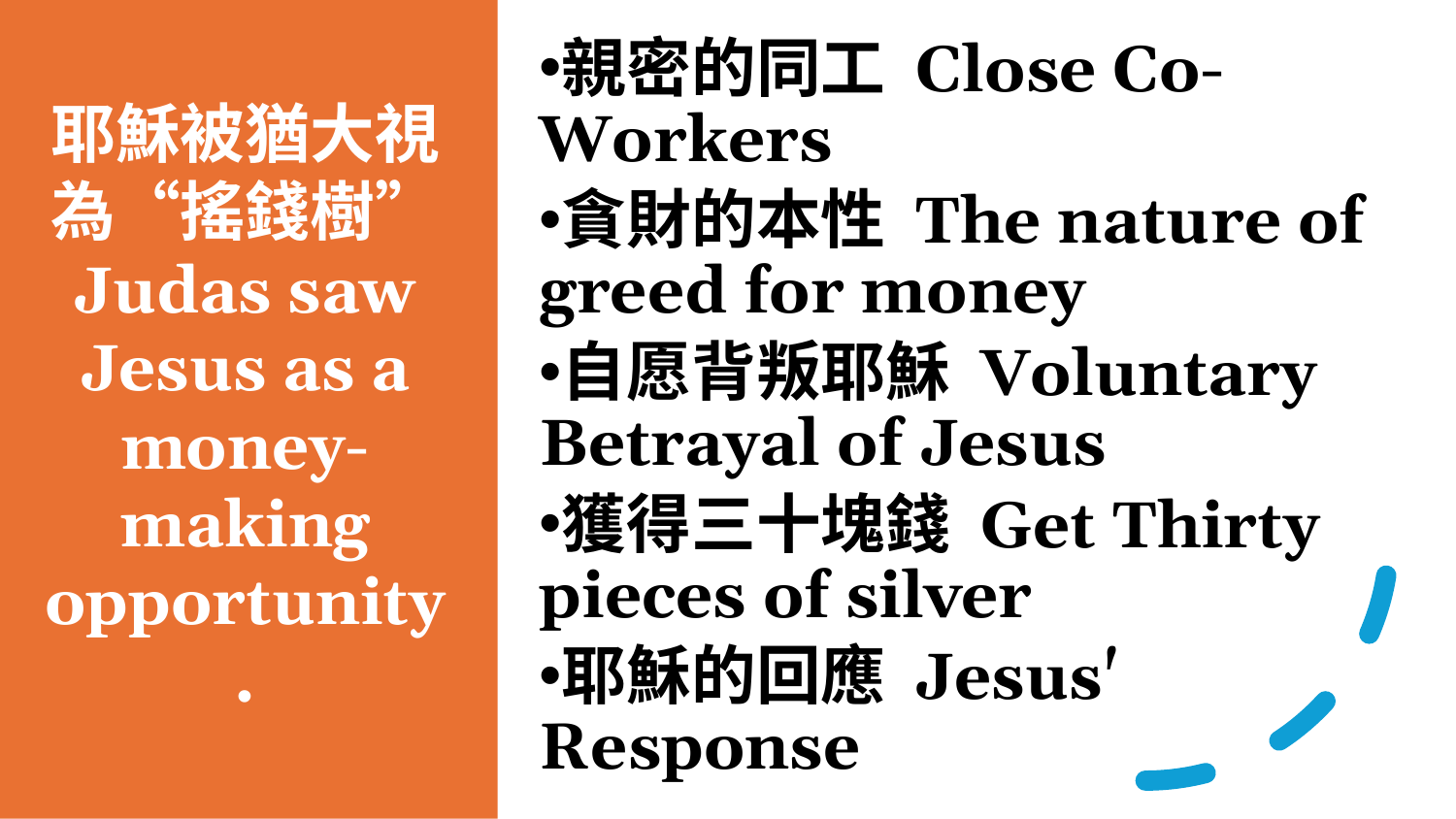

親密的同工 Close Co-Workers
貪財的本性 The nature of greed for money
自愿背叛耶穌 Voluntary Betrayal of Jesus
獲得三十塊錢 Get Thirty pieces of silver
耶穌的回應 Jesus' Response
# 耶穌被猶大視為“搖錢樹” Judas saw Jesus as a money-making opportunity.